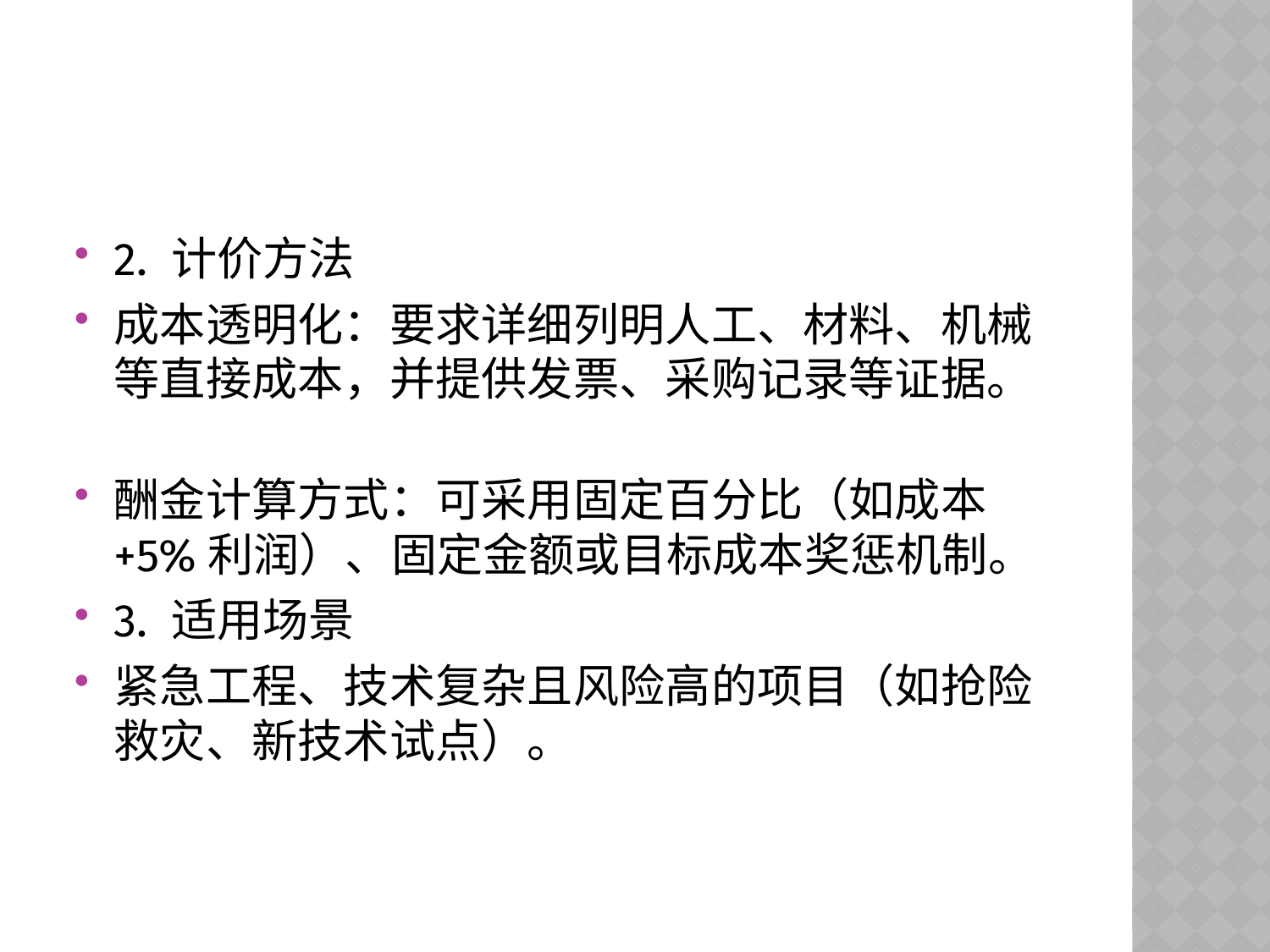

#
2. 计价方法
成本透明化：要求详细列明人工、材料、机械等直接成本，并提供发票、采购记录等证据。
酬金计算方式：可采用固定百分比（如成本+5%利润）、固定金额或目标成本奖惩机制。
3. 适用场景
紧急工程、技术复杂且风险高的项目（如抢险救灾、新技术试点）。